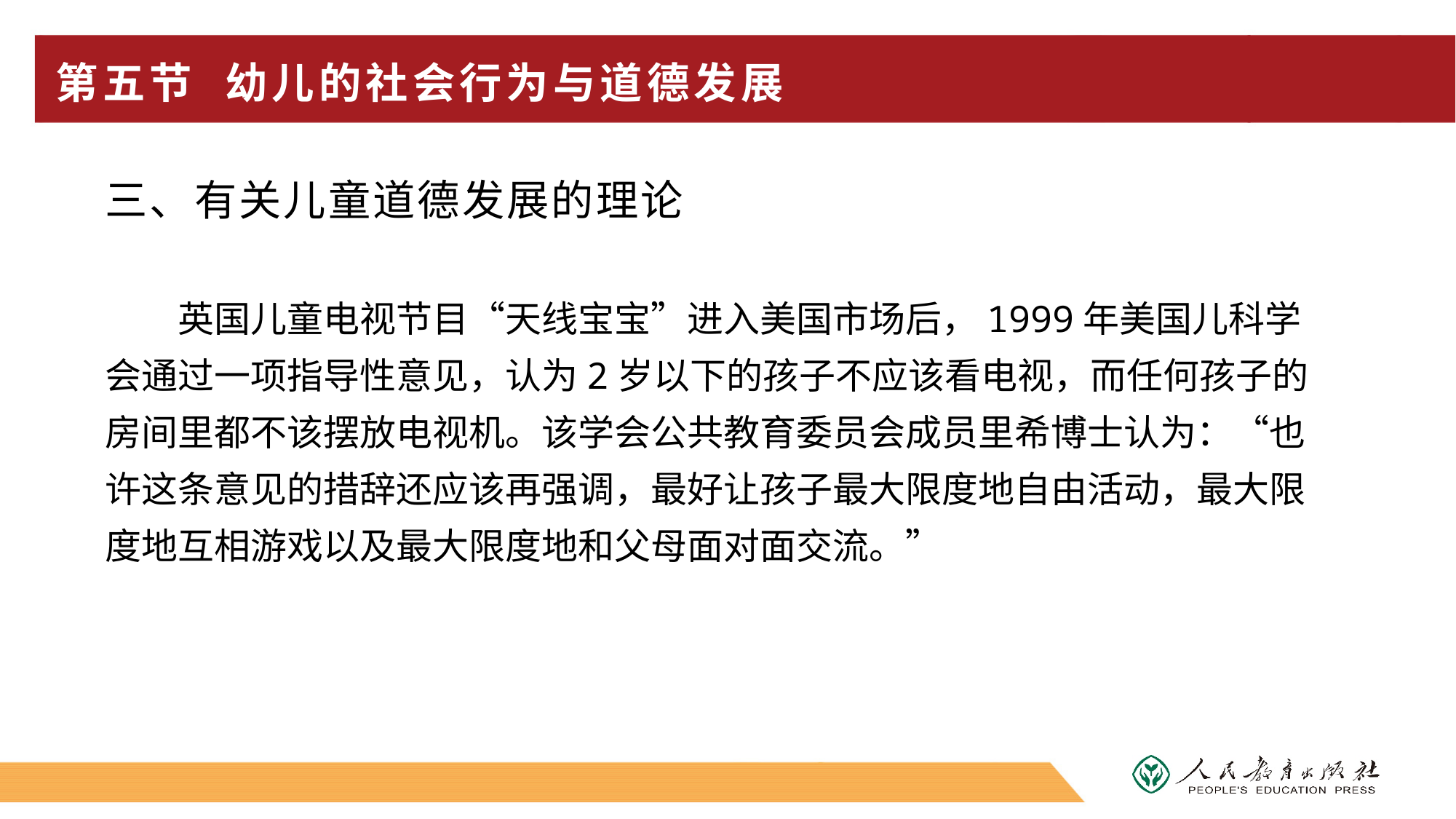

# 第五节  幼儿的社会行为与道德发展
三、有关儿童道德发展的理论
英国儿童电视节目“天线宝宝”进入美国市场后，1999年美国儿科学会通过一项指导性意见，认为2岁以下的孩子不应该看电视，而任何孩子的房间里都不该摆放电视机。该学会公共教育委员会成员里希博士认为：“也许这条意见的措辞还应该再强调，最好让孩子最大限度地自由活动，最大限度地互相游戏以及最大限度地和父母面对面交流。”